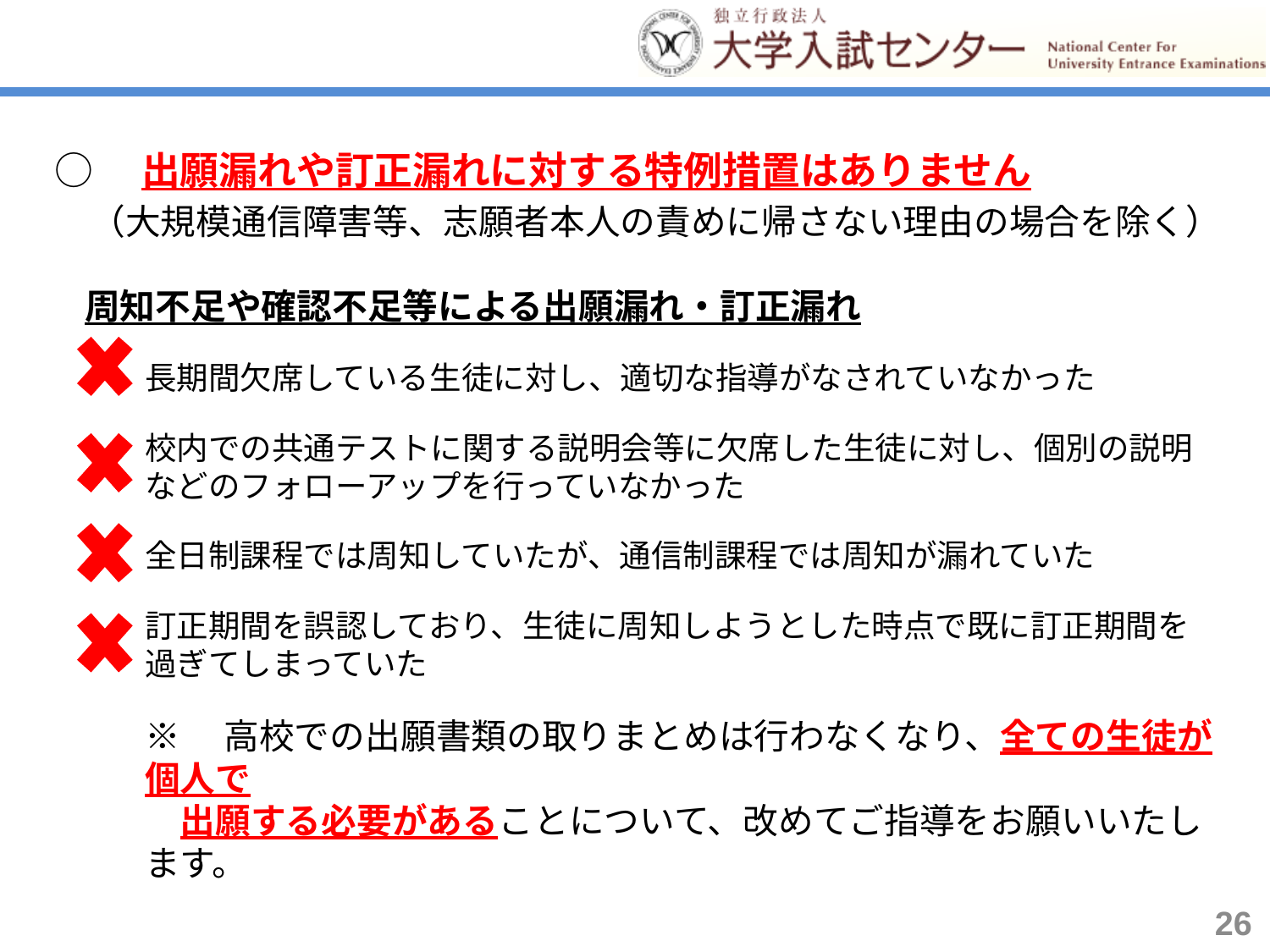

○　出願漏れや訂正漏れに対する特例措置はありません
　（大規模通信障害等、志願者本人の責めに帰さない理由の場合を除く）

周知不足や確認不足等による出願漏れ・訂正漏れ
長期間欠席している生徒に対し、適切な指導がなされていなかった
校内での共通テストに関する説明会等に欠席した生徒に対し、個別の説明
などのフォローアップを行っていなかった
全日制課程では周知していたが、通信制課程では周知が漏れていた
訂正期間を誤認しており、生徒に周知しようとした時点で既に訂正期間を
過ぎてしまっていた
※　高校での出願書類の取りまとめは行わなくなり、全ての生徒が個人で
　出願する必要があることについて、改めてご指導をお願いいたします。

26